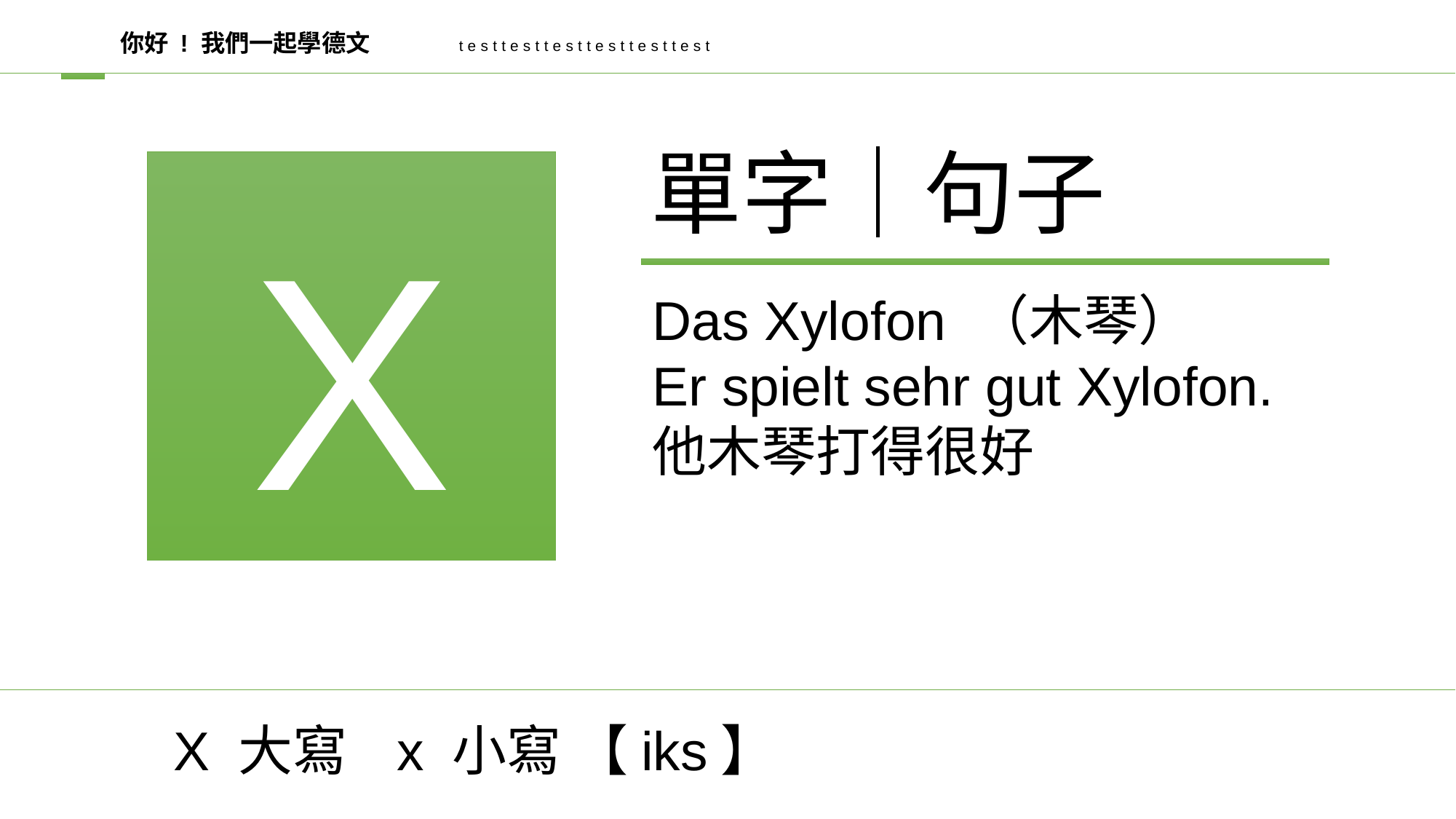

你好 ! 我們一起學德文
testtesttesttesttesttest

單字│句子

X

Das Xylofon （木琴）
Er spielt sehr gut Xylofon.
他木琴打得很好

 X 大寫   x 小寫 【iks】